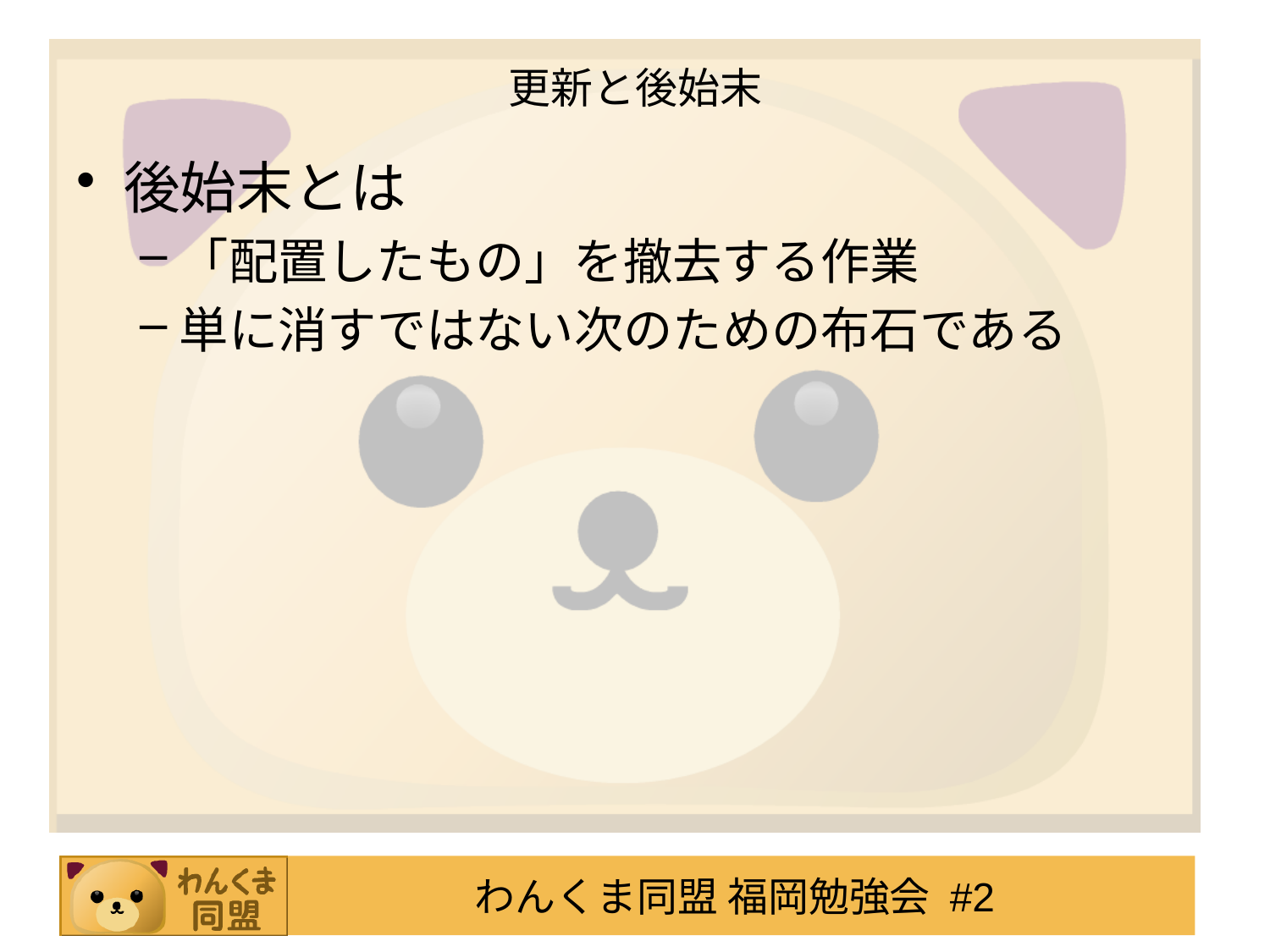

# 更新と後始末
後始末とは
「配置したもの」を撤去する作業
単に消すではない次のための布石である